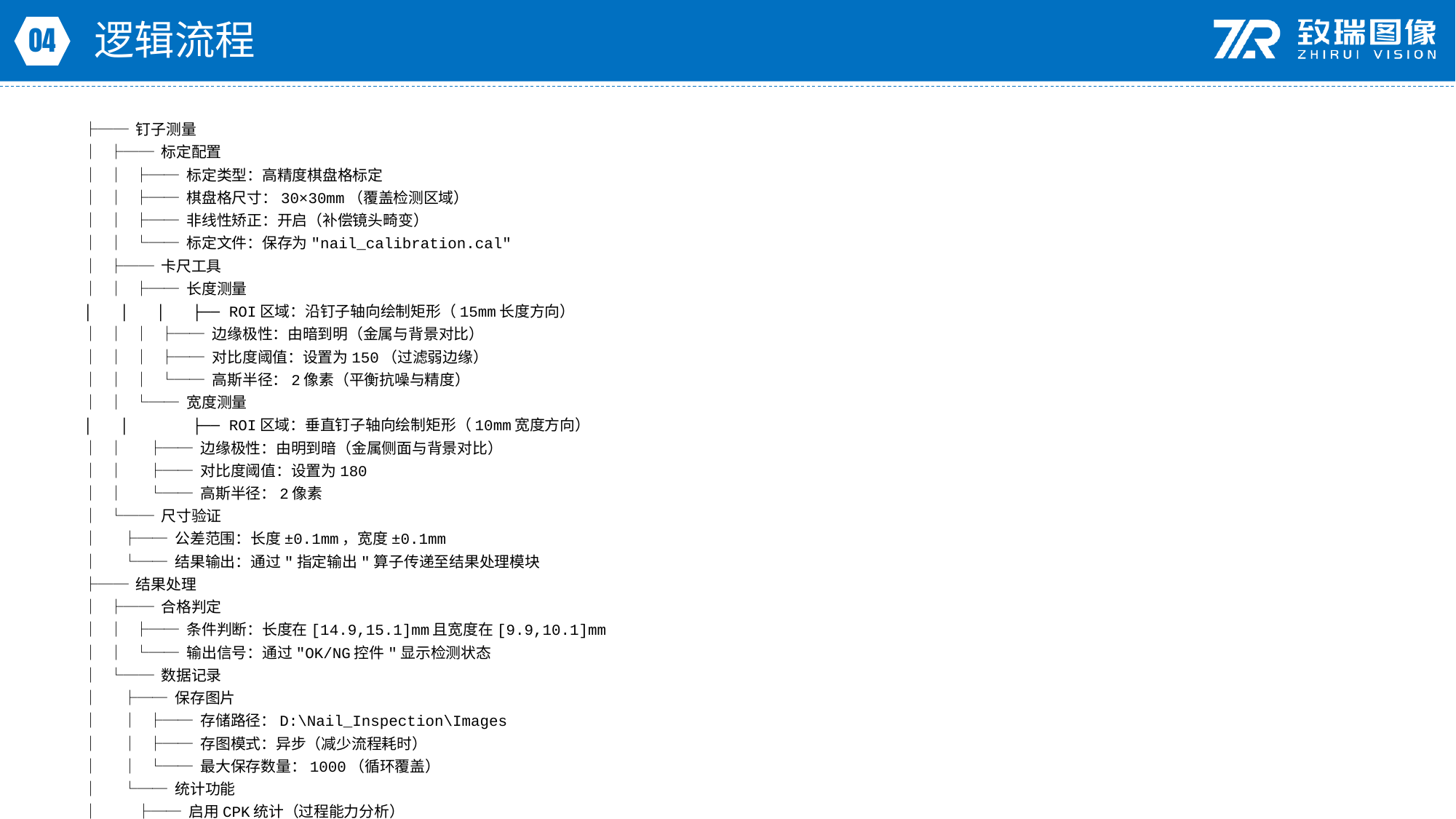

逻辑流程
04

├── 钉子测量
│   ├── 标定配置
│   │   ├── 标定类型：高精度棋盘格标定
│   │   ├── 棋盘格尺寸：30×30mm（覆盖检测区域）
│   │   ├── 非线性矫正：开启（补偿镜头畸变）
│   │   └── 标定文件：保存为"nail_calibration.cal"
│   ├── 卡尺工具
│   │   ├── 长度测量
│   │   │   ├── ROI区域：沿钉子轴向绘制矩形（15mm长度方向）
│   │   │   ├── 边缘极性：由暗到明（金属与背景对比）
│   │   │   ├── 对比度阈值：设置为150（过滤弱边缘）
│   │   │   └── 高斯半径：2像素（平衡抗噪与精度）
│   │   └── 宽度测量
│   │       ├── ROI区域：垂直钉子轴向绘制矩形（10mm宽度方向）
│   │       ├── 边缘极性：由明到暗（金属侧面与背景对比）
│   │       ├── 对比度阈值：设置为180
│   │       └── 高斯半径：2像素
│   └── 尺寸验证
│       ├── 公差范围：长度±0.1mm，宽度±0.1mm
│       └── 结果输出：通过"指定输出"算子传递至结果处理模块
├── 结果处理
│   ├── 合格判定
│   │   ├── 条件判断：长度在[14.9,15.1]mm且宽度在[9.9,10.1]mm
│   │   └── 输出信号：通过"OK/NG控件"显示检测状态
│   └── 数据记录
│       ├── 保存图片
│       │   ├── 存储路径：D:\Nail_Inspection\Images
│       │   ├── 存图模式：异步（减少流程耗时）
│       │   └── 最大保存数量：1000（循环覆盖）
│       └── 统计功能
│           ├── 启用CPK统计（过程能力分析）
│           └── 数据存储周期：每100件生成一次统计报告
└── 通信处理
    └── 网络配置（可选）
        ├── 协议：TCP客户端
        ├── IP地址：192.168.1.100（PLC地址）
        ├── 端口：502（Modbus TCP）
        └── 输出参数：将OK/NG信号通过"报文发送"算子传输